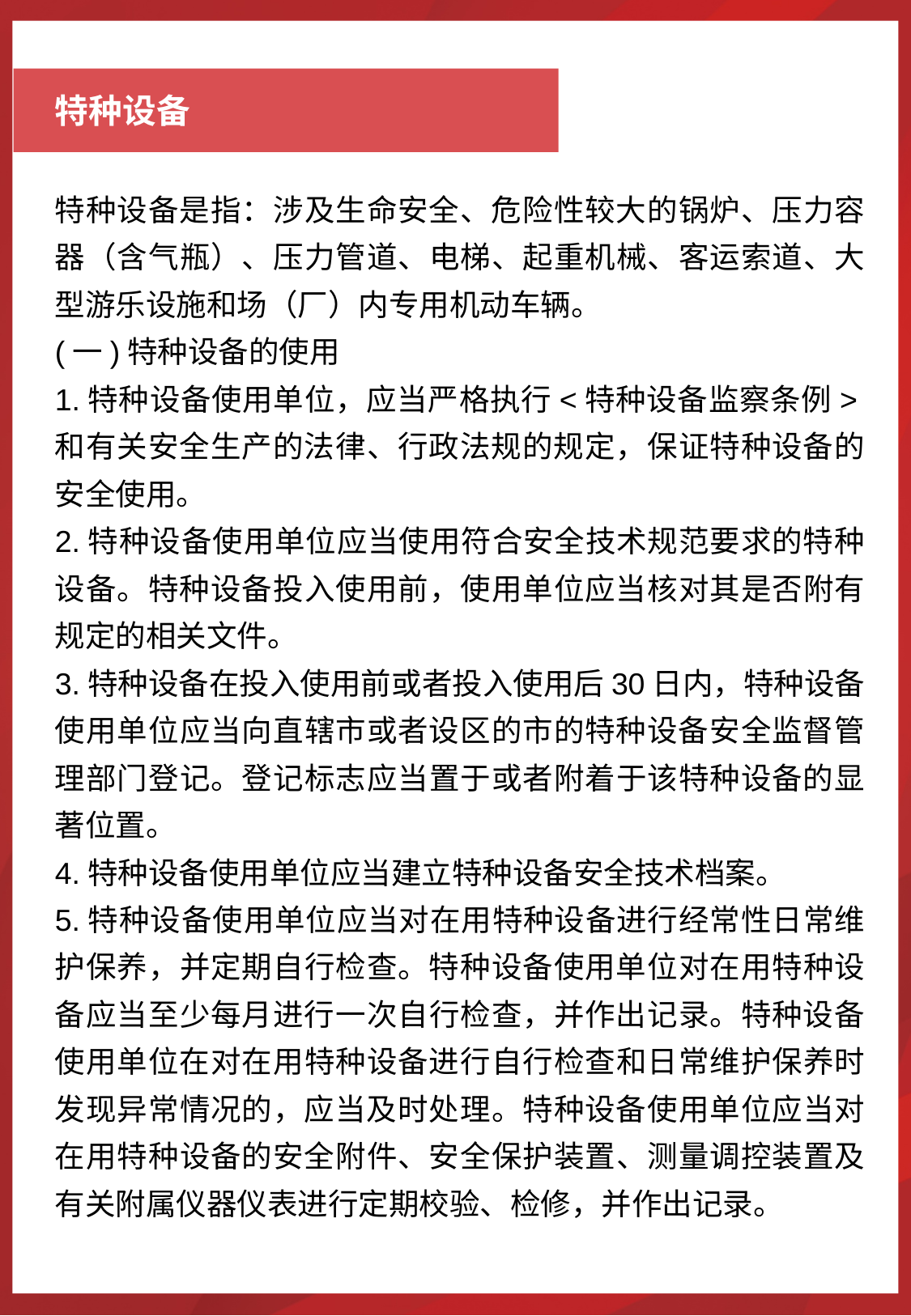

特种设备
特种设备是指：涉及生命安全、危险性较大的锅炉、压力容器（含气瓶）、压力管道、电梯、起重机械、客运索道、大型游乐设施和场（厂）内专用机动车辆。
(一)特种设备的使用
1.特种设备使用单位，应当严格执行<特种设备监察条例>和有关安全生产的法律、行政法规的规定，保证特种设备的安全使用。
2.特种设备使用单位应当使用符合安全技术规范要求的特种设备。特种设备投入使用前，使用单位应当核对其是否附有规定的相关文件。
3.特种设备在投入使用前或者投入使用后30日内，特种设备使用单位应当向直辖市或者设区的市的特种设备安全监督管理部门登记。登记标志应当置于或者附着于该特种设备的显著位置。
4.特种设备使用单位应当建立特种设备安全技术档案。
5.特种设备使用单位应当对在用特种设备进行经常性日常维护保养，并定期自行检查。特种设备使用单位对在用特种设备应当至少每月进行一次自行检查，并作出记录。特种设备使用单位在对在用特种设备进行自行检查和日常维护保养时发现异常情况的，应当及时处理。特种设备使用单位应当对在用特种设备的安全附件、安全保护装置、测量调控装置及有关附属仪器仪表进行定期校验、检修，并作出记录。